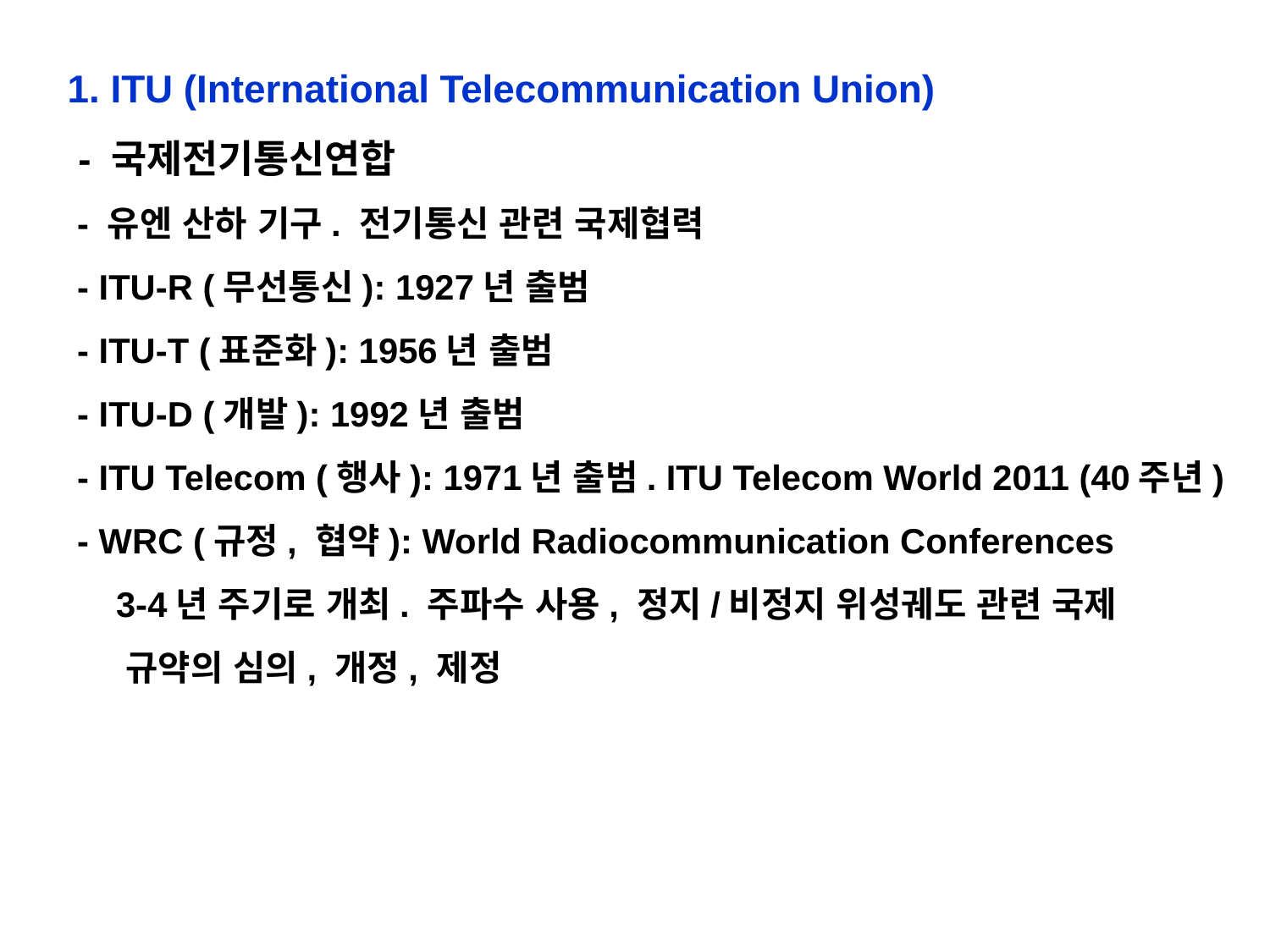

1. ITU (International Telecommunication Union)
 - 국제전기통신연합
 - 유엔 산하 기구. 전기통신 관련 국제협력
 - ITU-R (무선통신): 1927년 출범
 - ITU-T (표준화): 1956년 출범
 - ITU-D (개발): 1992년 출범
 - ITU Telecom (행사): 1971년 출범. ITU Telecom World 2011 (40주년)
 - WRC (규정, 협약): World Radiocommunication Conferences
     3-4년 주기로 개최. 주파수 사용, 정지/비정지 위성궤도 관련 국제
     규약의 심의, 개정, 제정